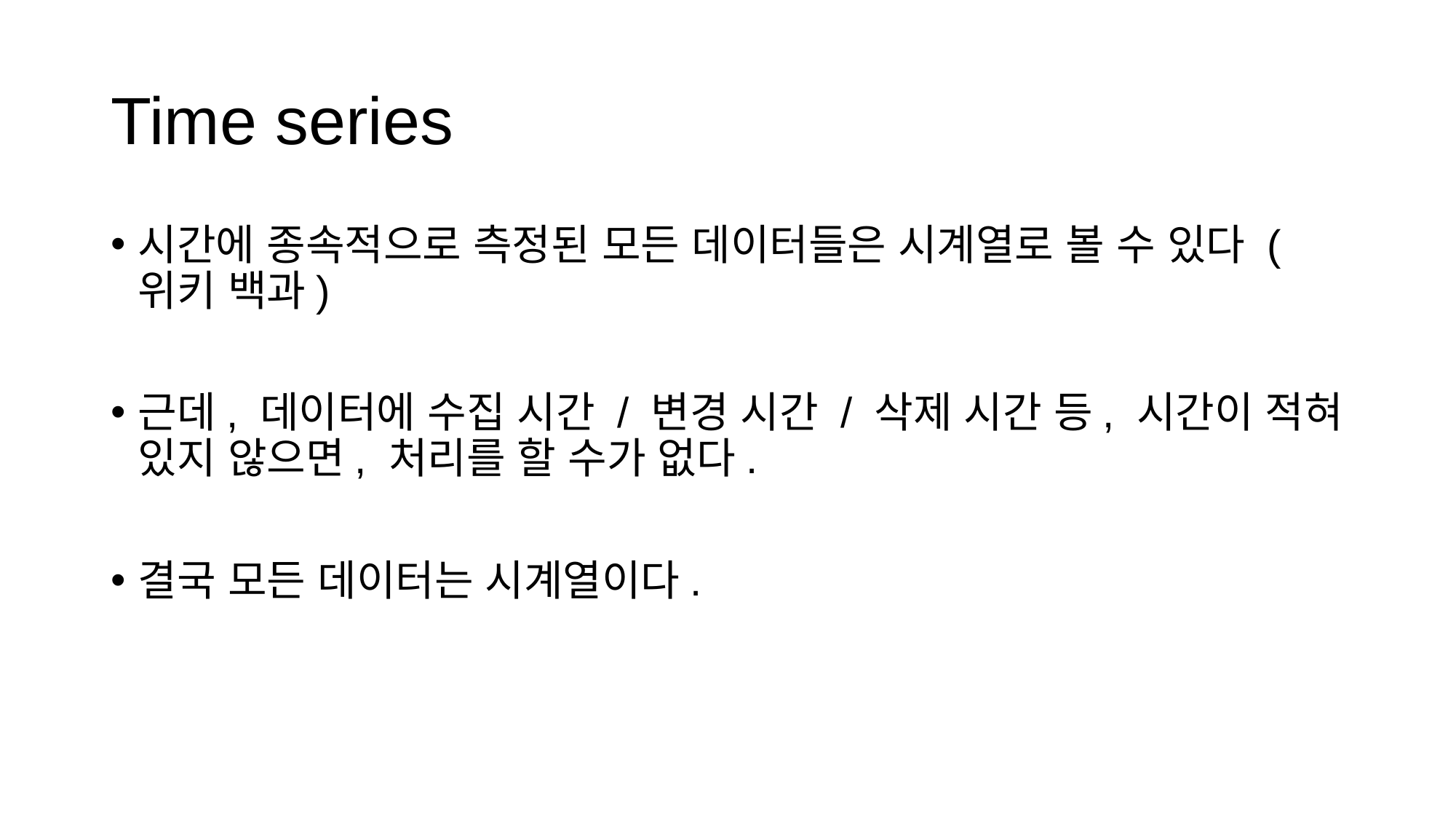

# Time series
시간에 종속적으로 측정된 모든 데이터들은 시계열로 볼 수 있다 (위키 백과)

근데, 데이터에 수집 시간 / 변경 시간 / 삭제 시간 등, 시간이 적혀 있지 않으면, 처리를 할 수가 없다.

결국 모든 데이터는 시계열이다.